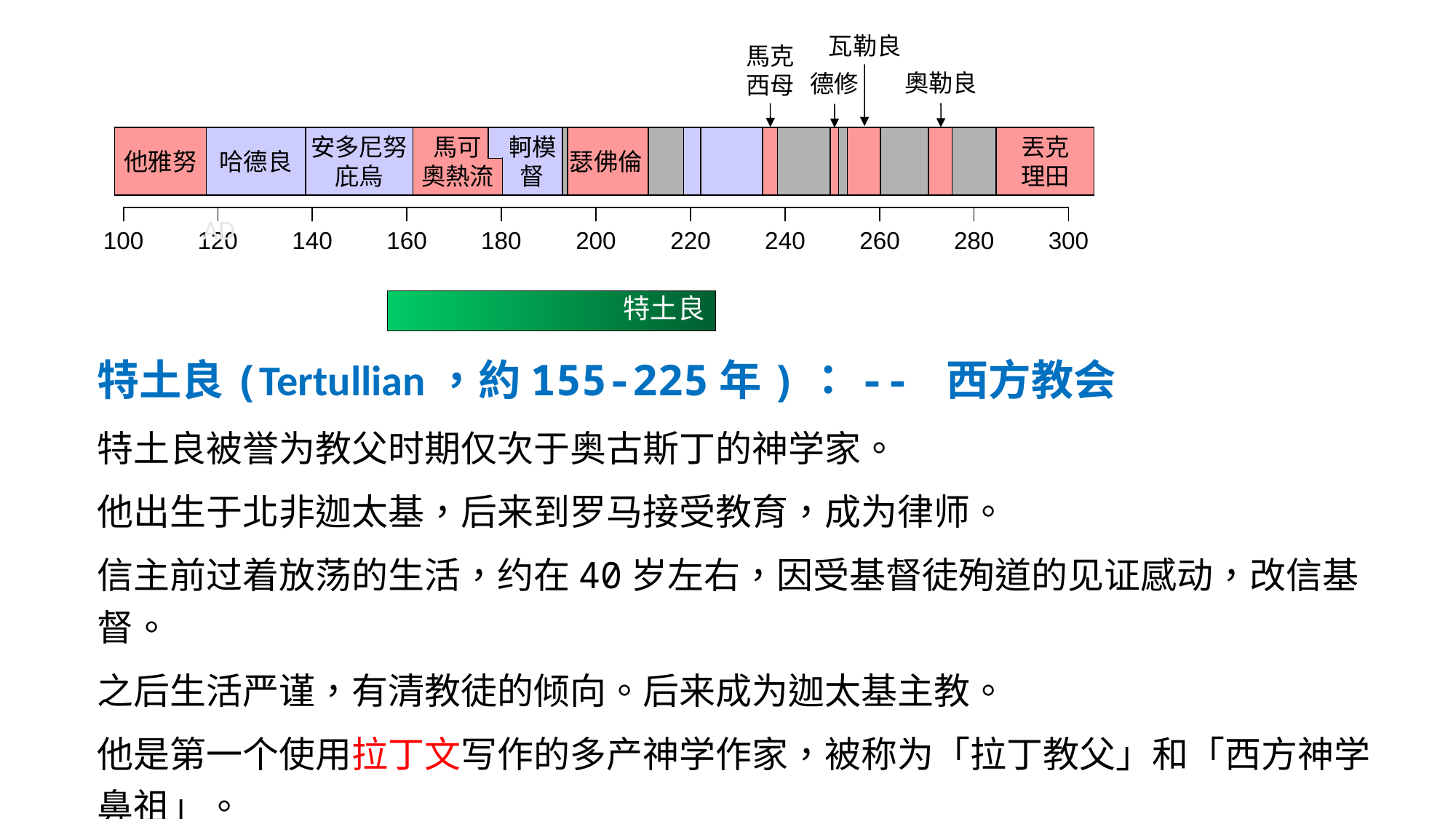

瓦勒良
馬克
西母
奧勒良
德修

他雅努
哈德良
安多尼努
庇烏
馬可
奧熱流
軻模
督

瑟佛倫

丟克
理田

AD
|  |  |  |  |  |  |  |  |  |  |
| --- | --- | --- | --- | --- | --- | --- | --- | --- | --- |
| 100 | 120 | 140 | 160 | 180 | 200 | 220 | 240 | 260 | 280 | 300 |
| --- | --- | --- | --- | --- | --- | --- | --- | --- | --- | --- |
特土良
特土良(Tertullian，約155-225年)：-- 西方教会
特土良被誉为教父时期仅次于奥古斯丁的神学家。
他出生于北非迦太基，后来到罗马接受教育，成为律师。
信主前过着放荡的生活，约在40岁左右，因受基督徒殉道的见证感动，改信基督。
之后生活严谨，有清教徒的倾向。后来成为迦太基主教。
他是第一个使用拉丁文写作的多产神学作家，被称为「拉丁教父」和「西方神学鼻祖」。